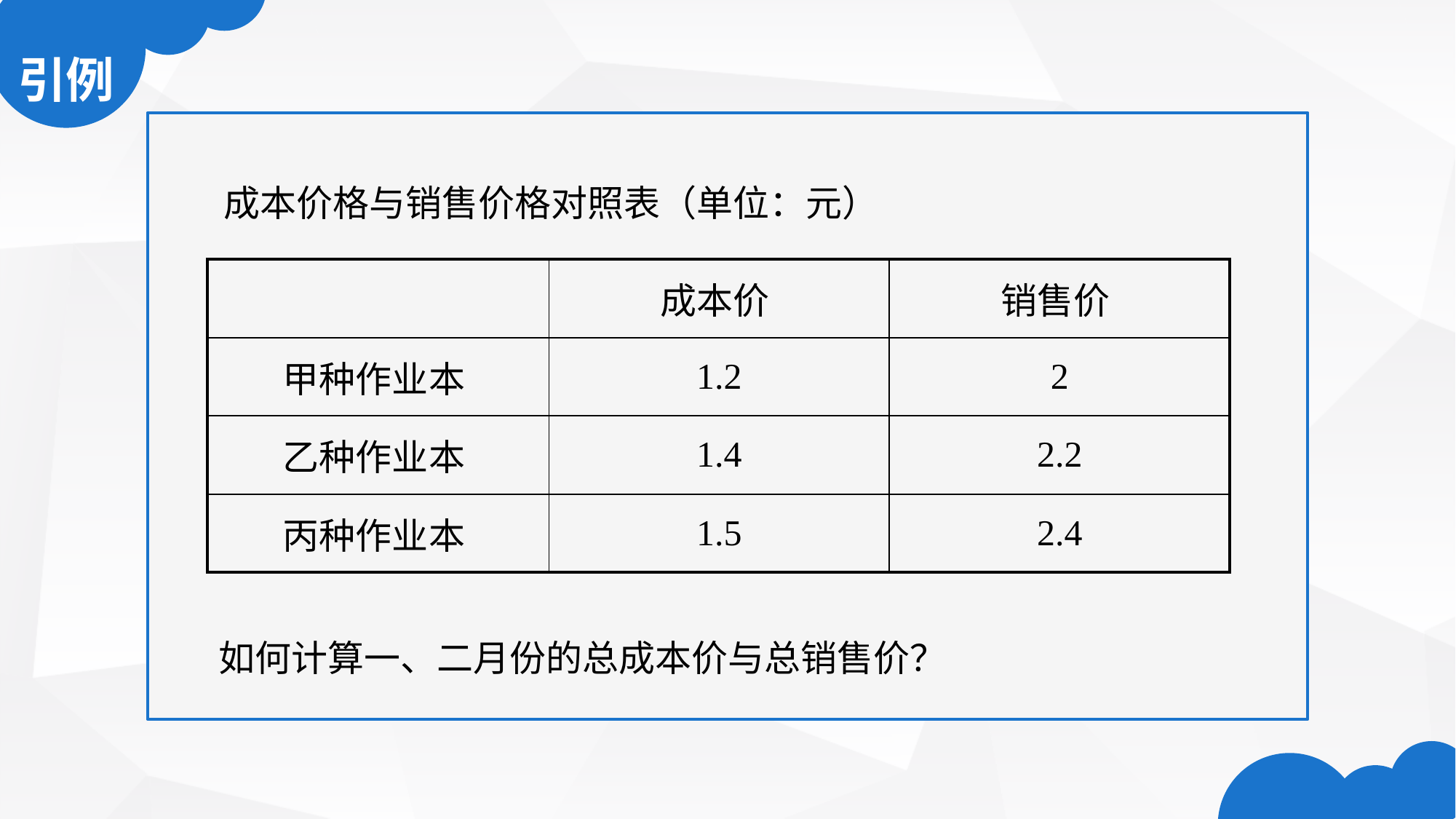

成本价格与销售价格对照表（单位：元）
|  | 成本价 | 销售价 |
| --- | --- | --- |
| 甲种作业本 | 1.2 | 2 |
| 乙种作业本 | 1.4 | 2.2 |
| 丙种作业本 | 1.5 | 2.4 |
如何计算一、二月份的总成本价与总销售价？